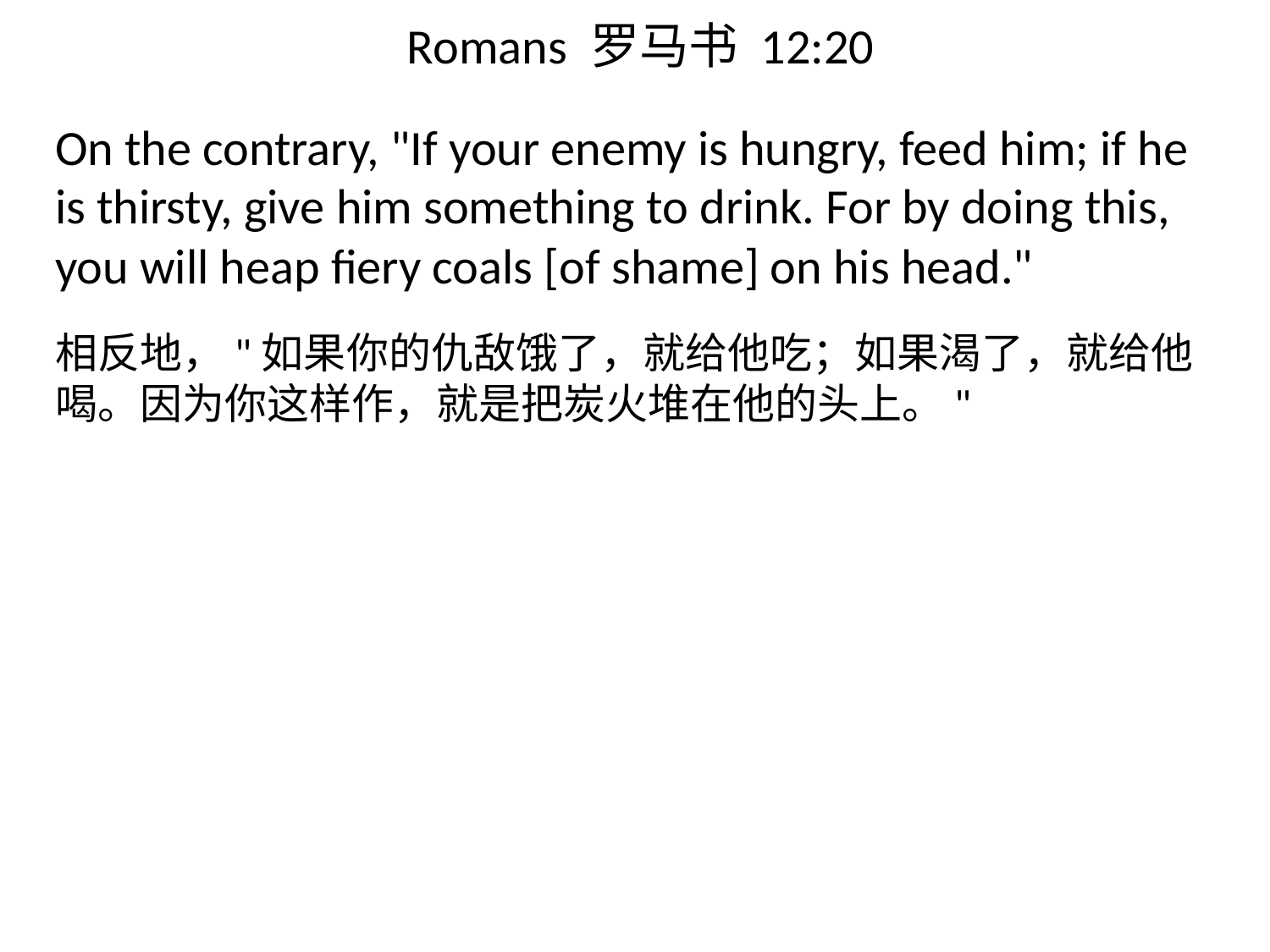

# Romans 罗马书 12:20

On the contrary, "If your enemy is hungry, feed him; if he is thirsty, give him something to drink. For by doing this, you will heap fiery coals [of shame] on his head."

相反地，"如果你的仇敌饿了，就给他吃；如果渴了，就给他喝。因为你这样作，就是把炭火堆在他的头上。"